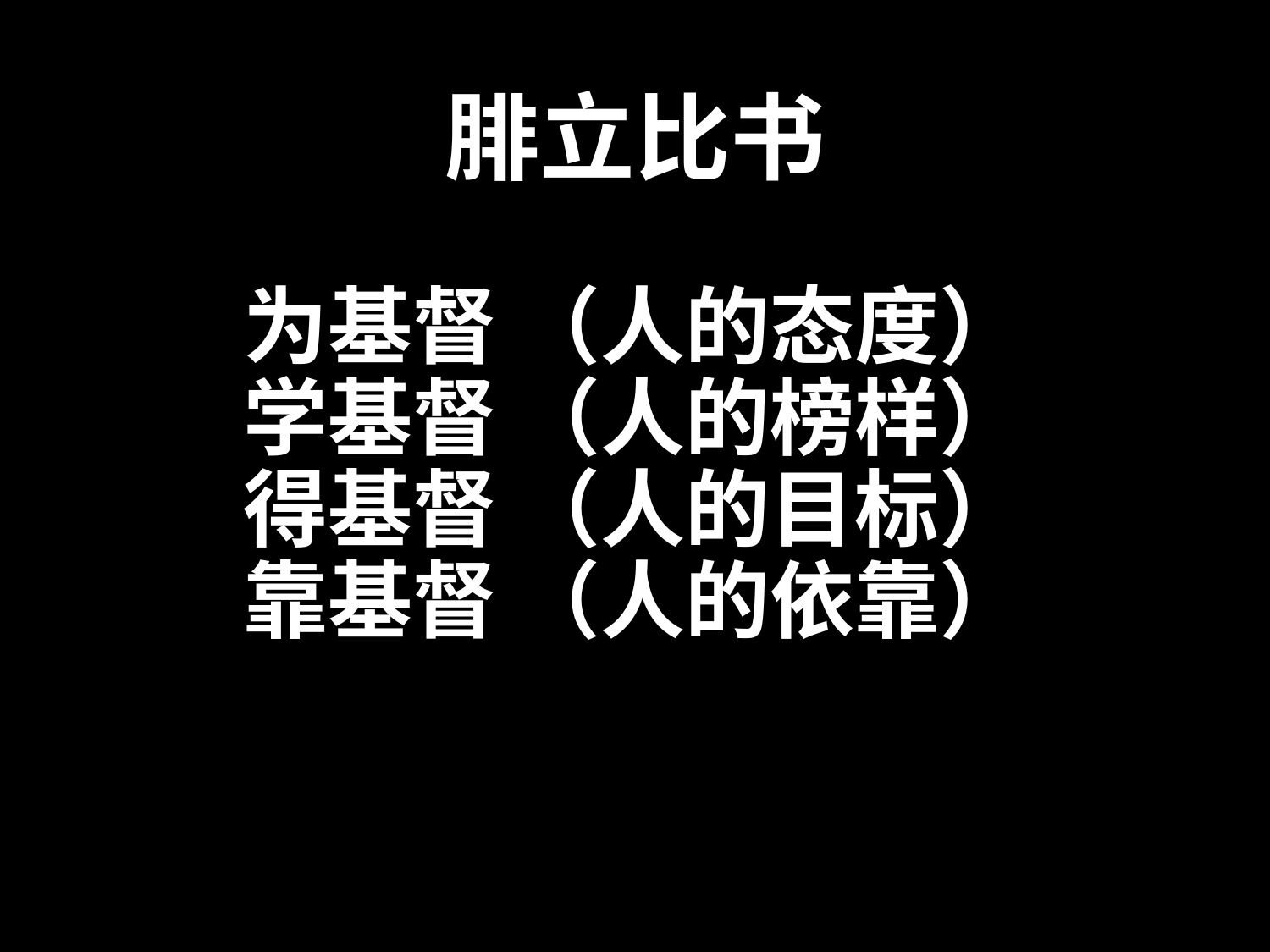

# 腓立比书
为基督 （人的态度）
学基督 （人的榜样）
得基督 （人的目标）
靠基督 （人的依靠）